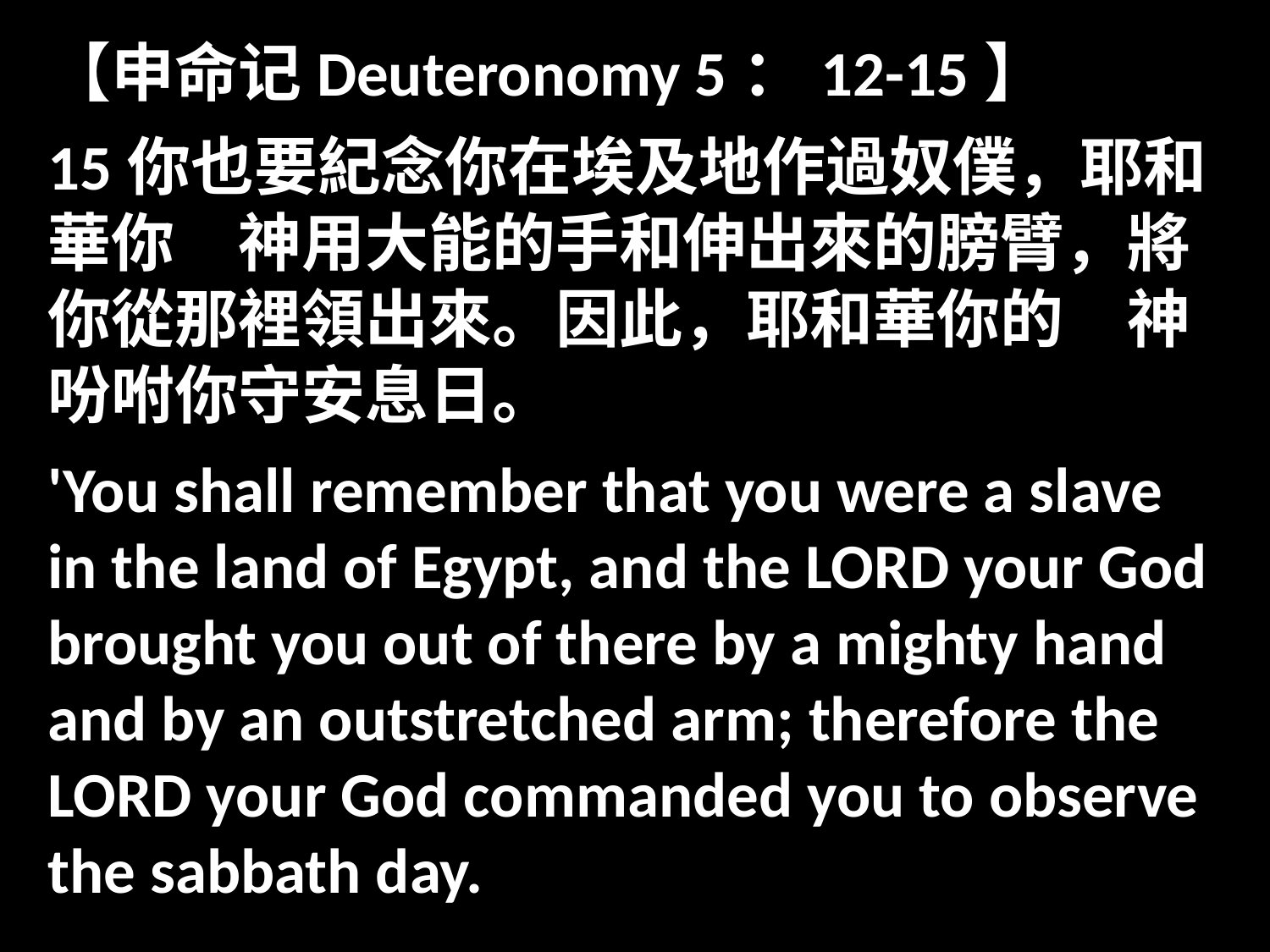

【申命记Deuteronomy 5：12-15】
15你也要紀念你在埃及地作過奴僕，耶和華你　神用大能的手和伸出來的膀臂，將你從那裡領出來。因此，耶和華你的　神吩咐你守安息日。
'You shall remember that you were a slave in the land of Egypt, and the LORD your God brought you out of there by a mighty hand and by an outstretched arm; therefore the LORD your God commanded you to observe the sabbath day.